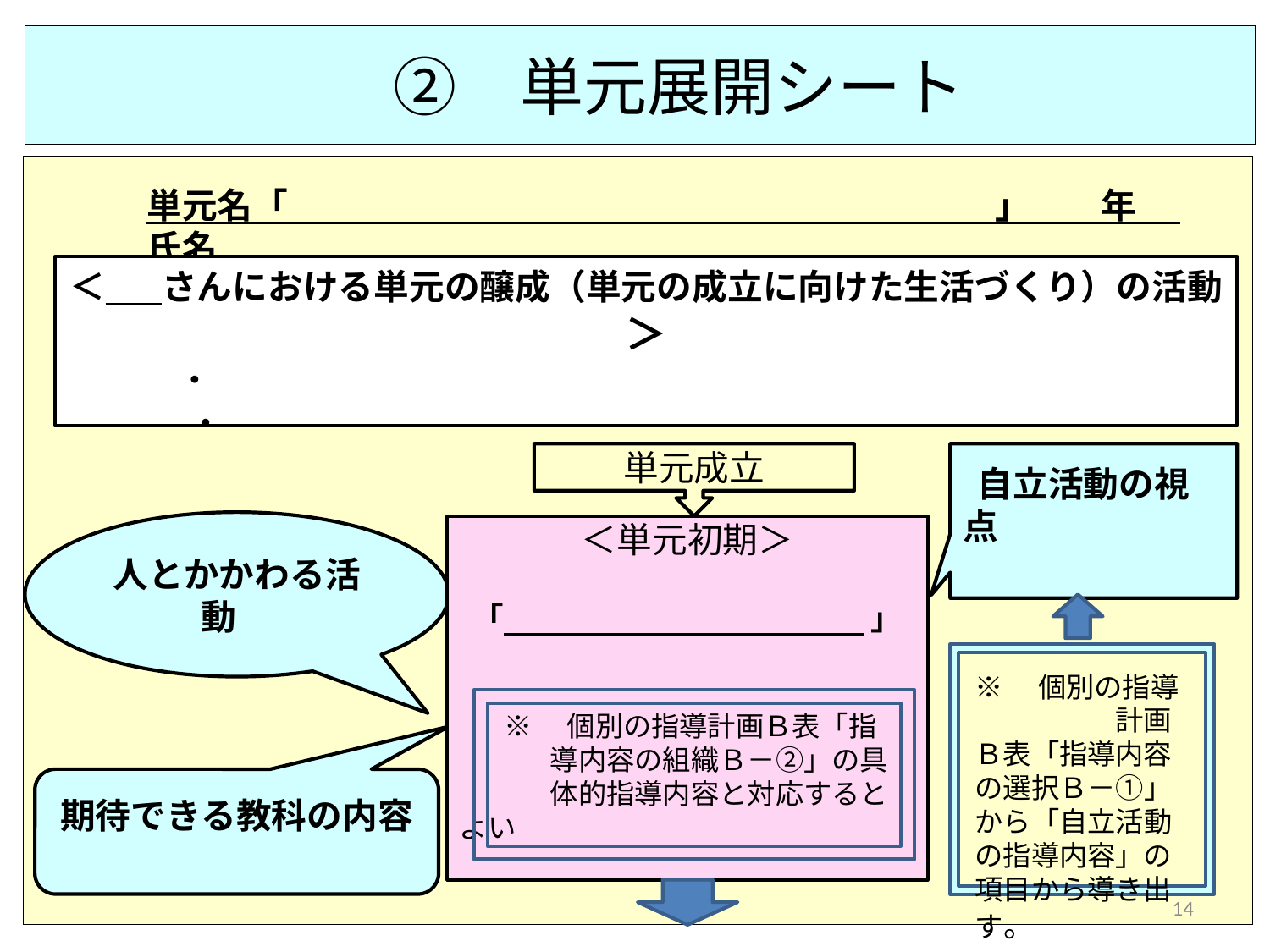

# ②　単元展開シート

単元名「　　　　　　　　　　　　　　　　　　　　」　　年 　氏名

＜       さんにおける単元の醸成（単元の成立に向けた生活づくり）の活動＞
　　     ・
　　  　 ・

単元成立

 自立活動の視点

人とかかわる活動

＜単元初期＞

「                                                   」

       ※　個別の指導計画Ｂ表「指
　　　 導内容の組織Ｂ－②」の具
　　　 体的指導内容と対応するとよい

※　個別の指導　　　　　計画Ｂ表「指導内容の選択Ｂ－①」から「自立活動の指導内容」の項目から導き出す。

期待できる教科の内容

14